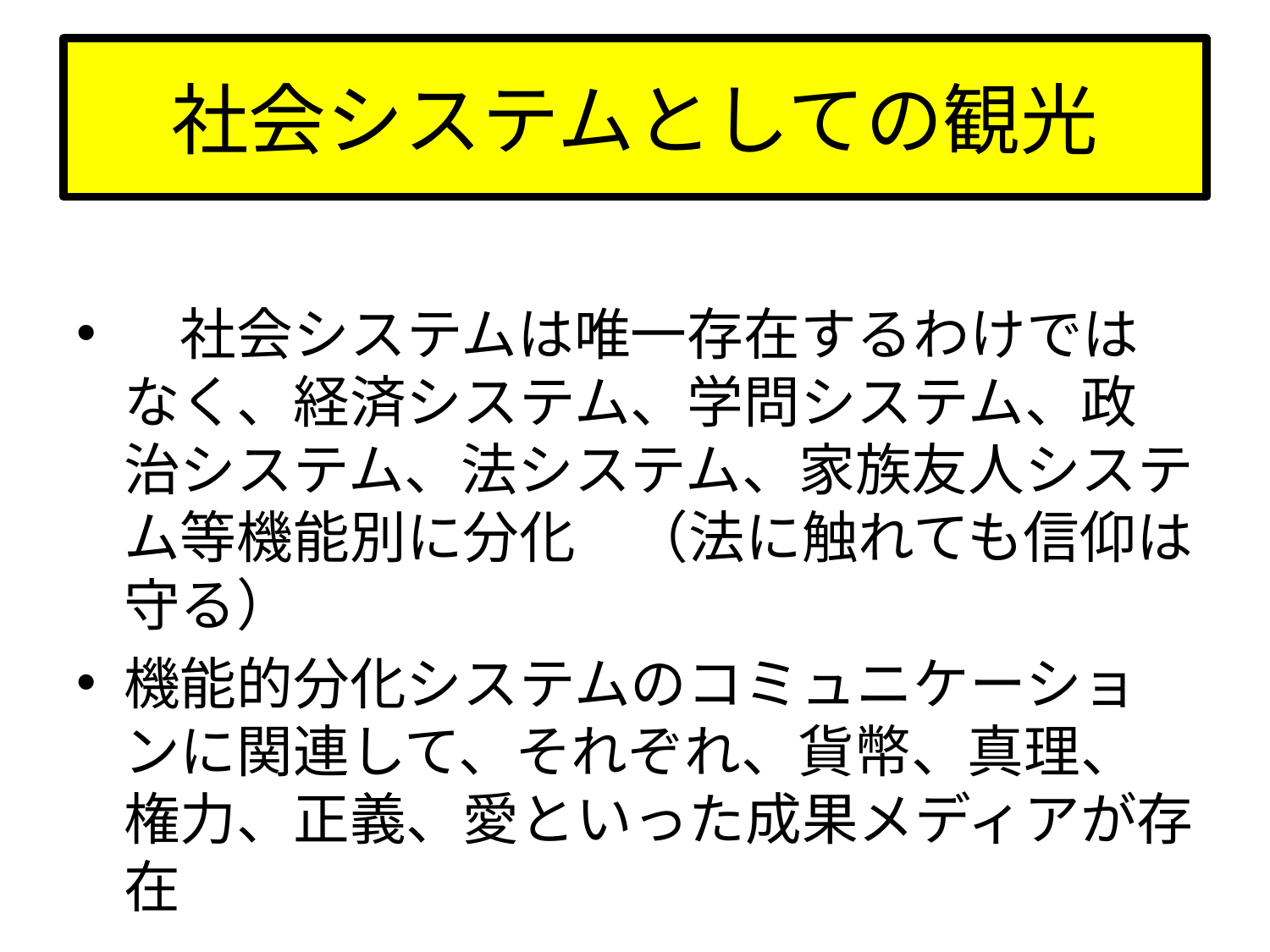

# 社会システムとしての観光
　社会システムは唯一存在するわけではなく、経済システム、学問システム、政治システム、法システム、家族友人システム等機能別に分化　（法に触れても信仰は守る）
機能的分化システムのコミュニケーションに関連して、それぞれ、貨幣、真理、権力、正義、愛といった成果メディアが存在